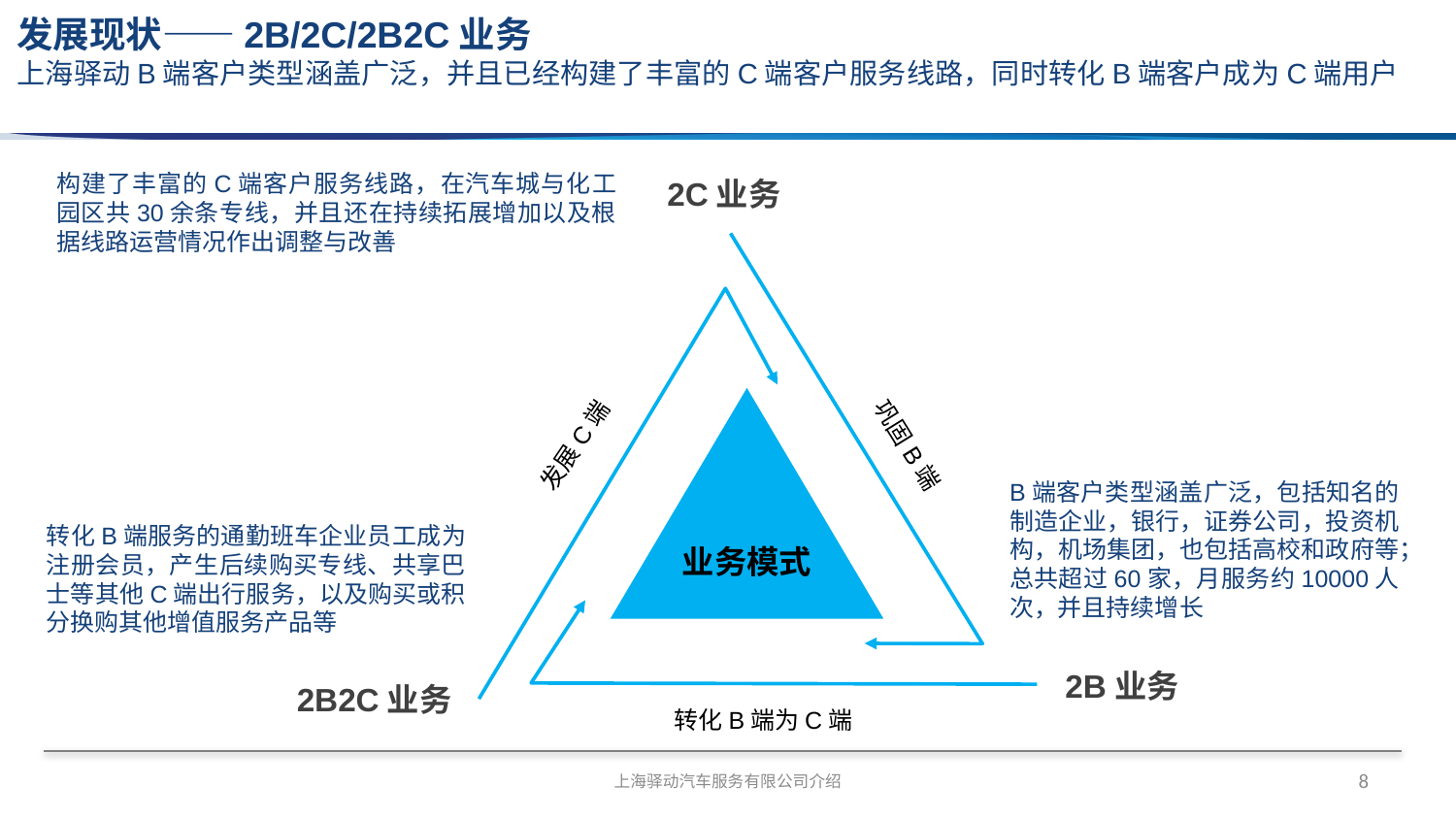

发展现状——2B/2C/2B2C业务
上海驿动B端客户类型涵盖广泛，并且已经构建了丰富的C端客户服务线路，同时转化B端客户成为C端用户
构建了丰富的C端客户服务线路，在汽车城与化工园区共30余条专线，并且还在持续拓展增加以及根据线路运营情况作出调整与改善
2C业务

业务模式

发展C端
巩固B端
B端客户类型涵盖广泛，包括知名的制造企业，银行，证券公司，投资机构，机场集团，也包括高校和政府等；总共超过60家，月服务约10000人次，并且持续增长
转化B端服务的通勤班车企业员工成为注册会员，产生后续购买专线、共享巴士等其他C端出行服务，以及购买或积分换购其他增值服务产品等
2B业务
2B2C业务
转化B端为C端
上海驿动汽车服务有限公司介绍
8